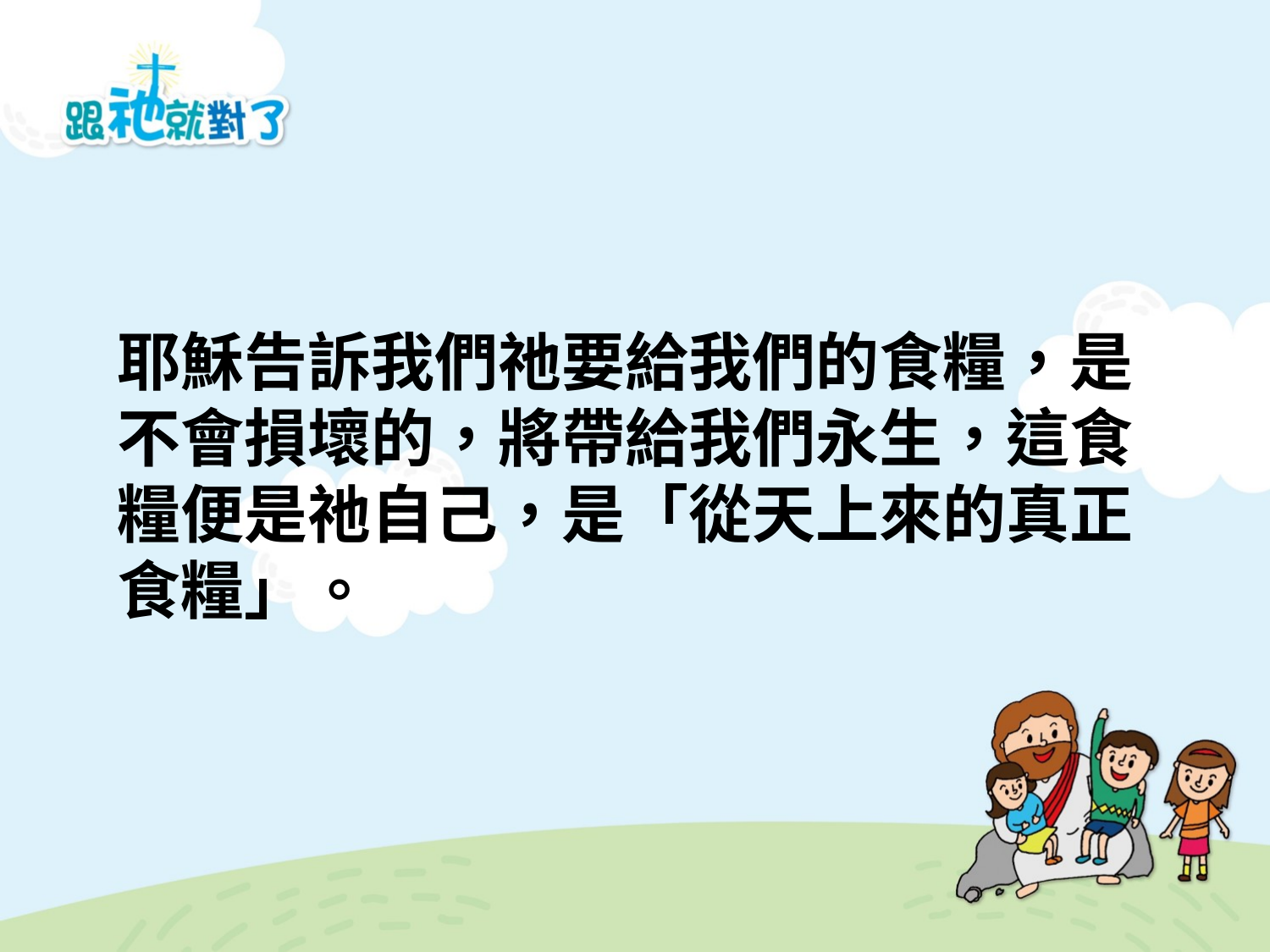

耶穌告訴我們祂要給我們的食糧，是不會損壞的，將帶給我們永生，這食糧便是祂自己，是「從天上來的真正食糧」。